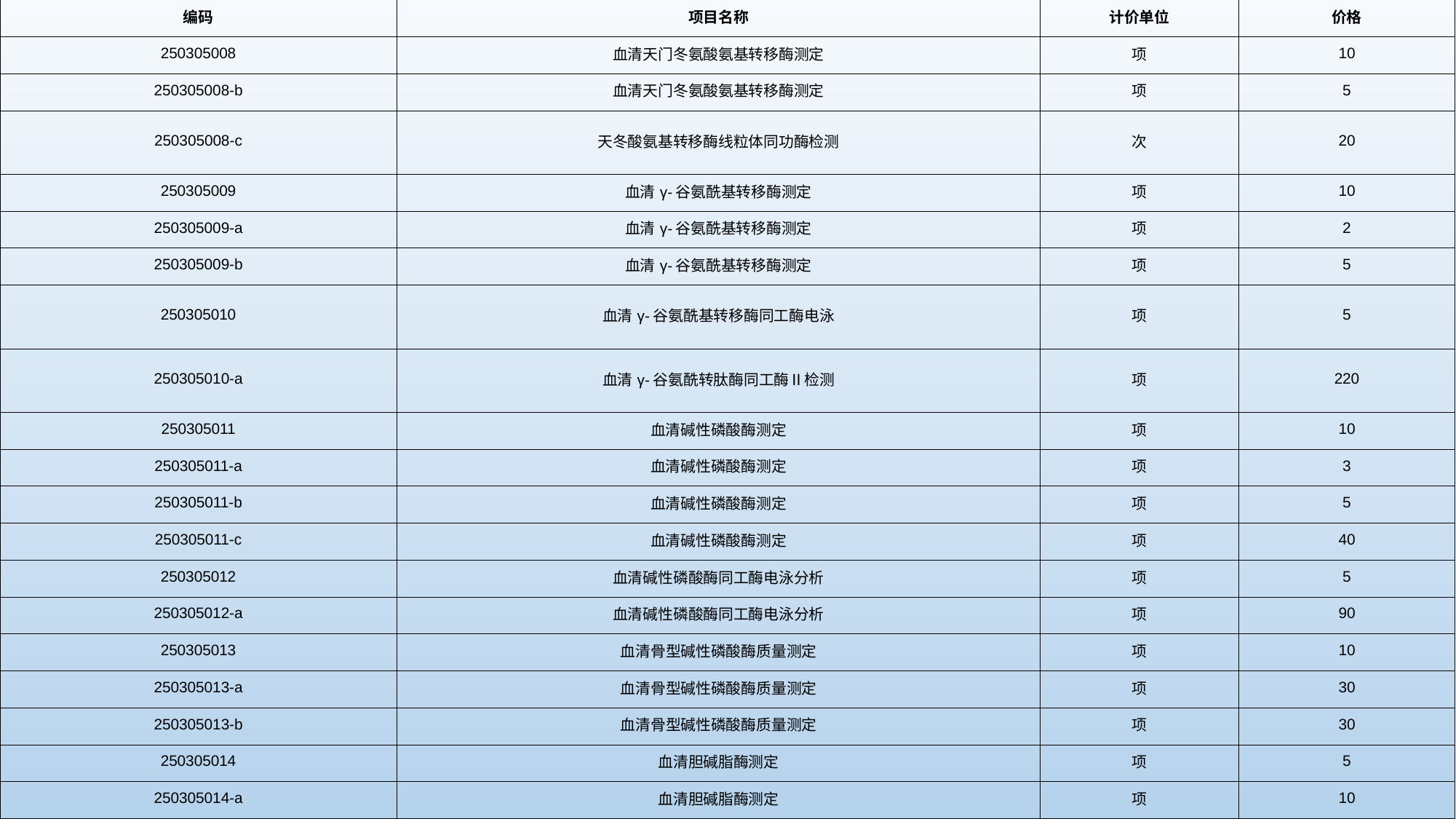

| 编码 | 项目名称 | 计价单位 | 价格 |
| --- | --- | --- | --- |
| 250305008 | 血清天门冬氨酸氨基转移酶测定 | 项 | 10 |
| 250305008-b | 血清天门冬氨酸氨基转移酶测定 | 项 | 5 |
| 250305008-c | 天冬酸氨基转移酶线粒体同功酶检测 | 次 | 20 |
| 250305009 | 血清γ-谷氨酰基转移酶测定 | 项 | 10 |
| 250305009-a | 血清γ-谷氨酰基转移酶测定 | 项 | 2 |
| 250305009-b | 血清γ-谷氨酰基转移酶测定 | 项 | 5 |
| 250305010 | 血清γ-谷氨酰基转移酶同工酶电泳 | 项 | 5 |
| 250305010-a | 血清γ-谷氨酰转肽酶同工酶Ⅱ检测 | 项 | 220 |
| 250305011 | 血清碱性磷酸酶测定 | 项 | 10 |
| 250305011-a | 血清碱性磷酸酶测定 | 项 | 3 |
| 250305011-b | 血清碱性磷酸酶测定 | 项 | 5 |
| 250305011-c | 血清碱性磷酸酶测定 | 项 | 40 |
| 250305012 | 血清碱性磷酸酶同工酶电泳分析 | 项 | 5 |
| 250305012-a | 血清碱性磷酸酶同工酶电泳分析 | 项 | 90 |
| 250305013 | 血清骨型碱性磷酸酶质量测定 | 项 | 10 |
| 250305013-a | 血清骨型碱性磷酸酶质量测定 | 项 | 30 |
| 250305013-b | 血清骨型碱性磷酸酶质量测定 | 项 | 30 |
| 250305014 | 血清胆碱脂酶测定 | 项 | 5 |
| 250305014-a | 血清胆碱脂酶测定 | 项 | 10 |